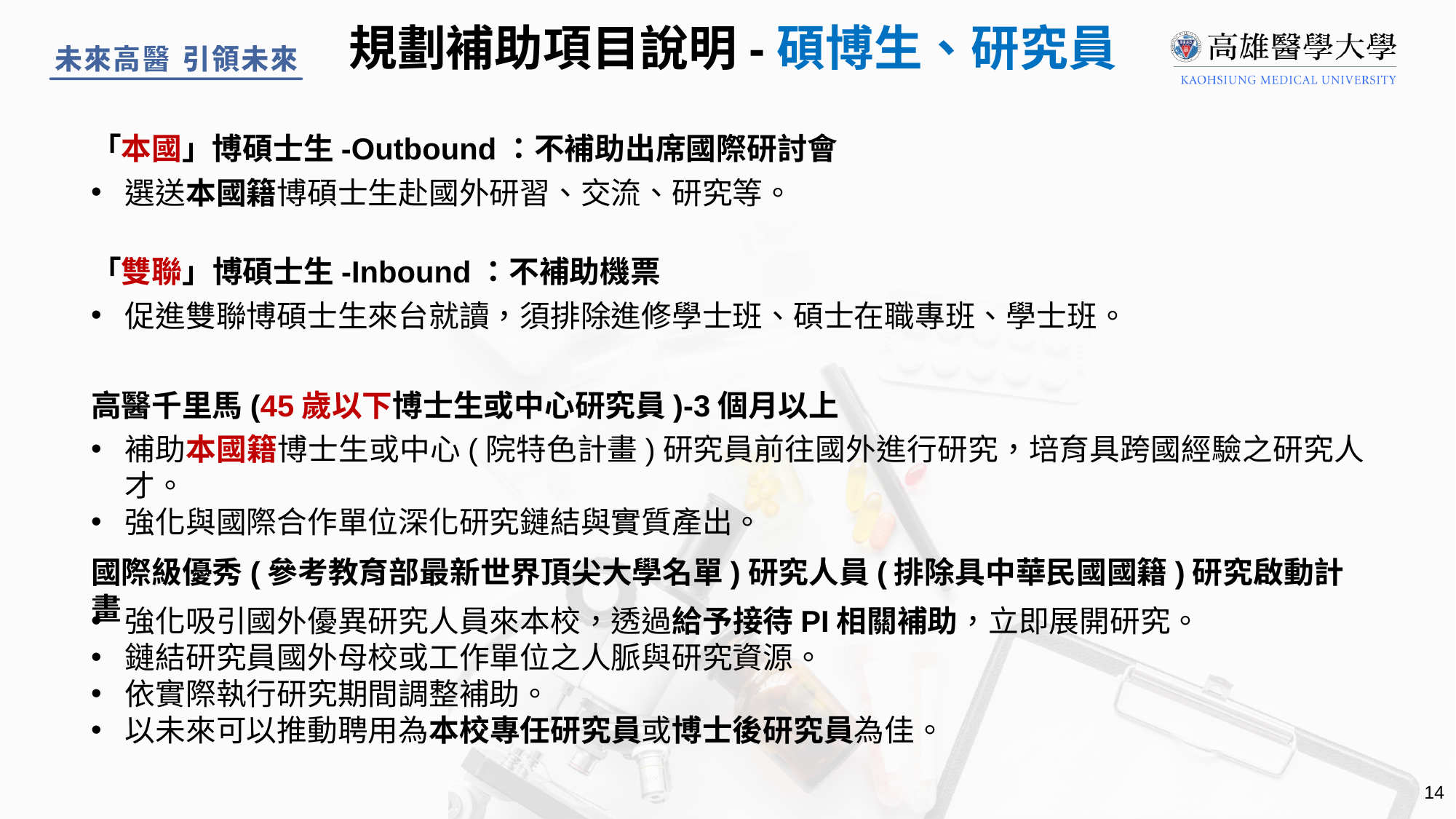

規劃補助項目說明-碩博生、研究員
「本國」博碩士生-Outbound：不補助出席國際研討會
選送本國籍博碩士生赴國外研習、交流、研究等。
「雙聯」博碩士生-Inbound：不補助機票
促進雙聯博碩士生來台就讀，須排除進修學士班、碩士在職專班、學士班。
高醫千里馬(45歲以下博士生或中心研究員)-3個月以上
補助本國籍博士生或中心(院特色計畫)研究員前往國外進行研究，培育具跨國經驗之研究人才。
強化與國際合作單位深化研究鏈結與實質產出。
國際級優秀(參考教育部最新世界頂尖大學名單)研究人員(排除具中華民國國籍)研究啟動計畫
強化吸引國外優異研究人員來本校，透過給予接待PI相關補助，立即展開研究。
鏈結研究員國外母校或工作單位之人脈與研究資源。
依實際執行研究期間調整補助。
以未來可以推動聘用為本校專任研究員或博士後研究員為佳。
14